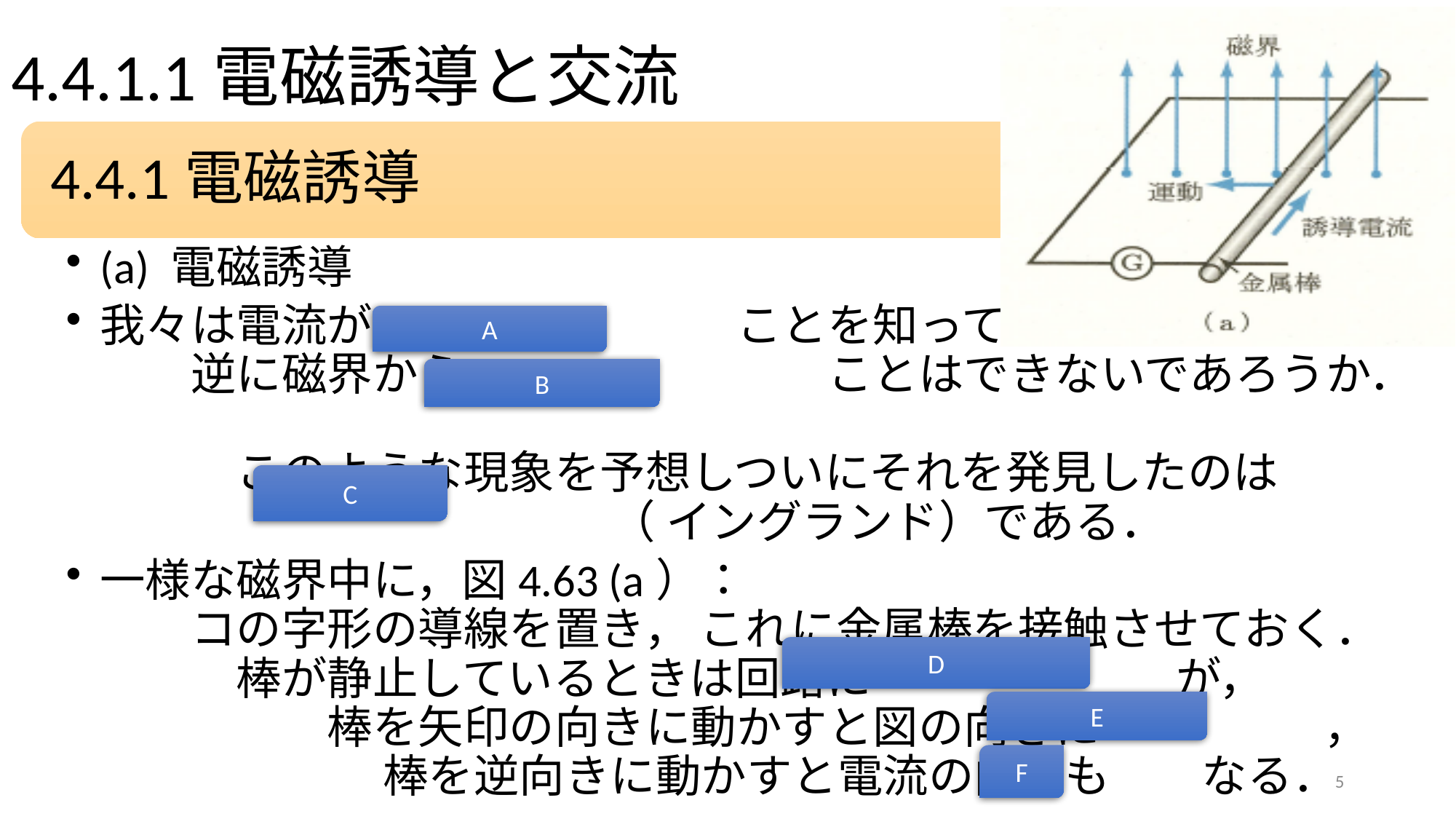

# 4.4.1.1電磁誘導と交流

4.4.1電磁誘導
(a) 電磁誘導
我々は電流が　　　　　　　　ことを知っているが，
　　逆に磁界から　　　　　　　　ことはできないであろうか．
　　　このような現象を予想しついにそれを発見したのは
　　　　　　　　　　　 （ イングランド）である．
一様な磁界中に，図4.63 (a）：
　　コの字形の導線を置き， これに金属棒を接触させておく．
　　　棒が静止しているときは回路に                              が，
　　　　　棒を矢印の向きに動かすと図の向きに                      ，
　　　　　　 棒を逆向きに動かすと電流の向きも         なる．

A
B
C
D
E
F
5